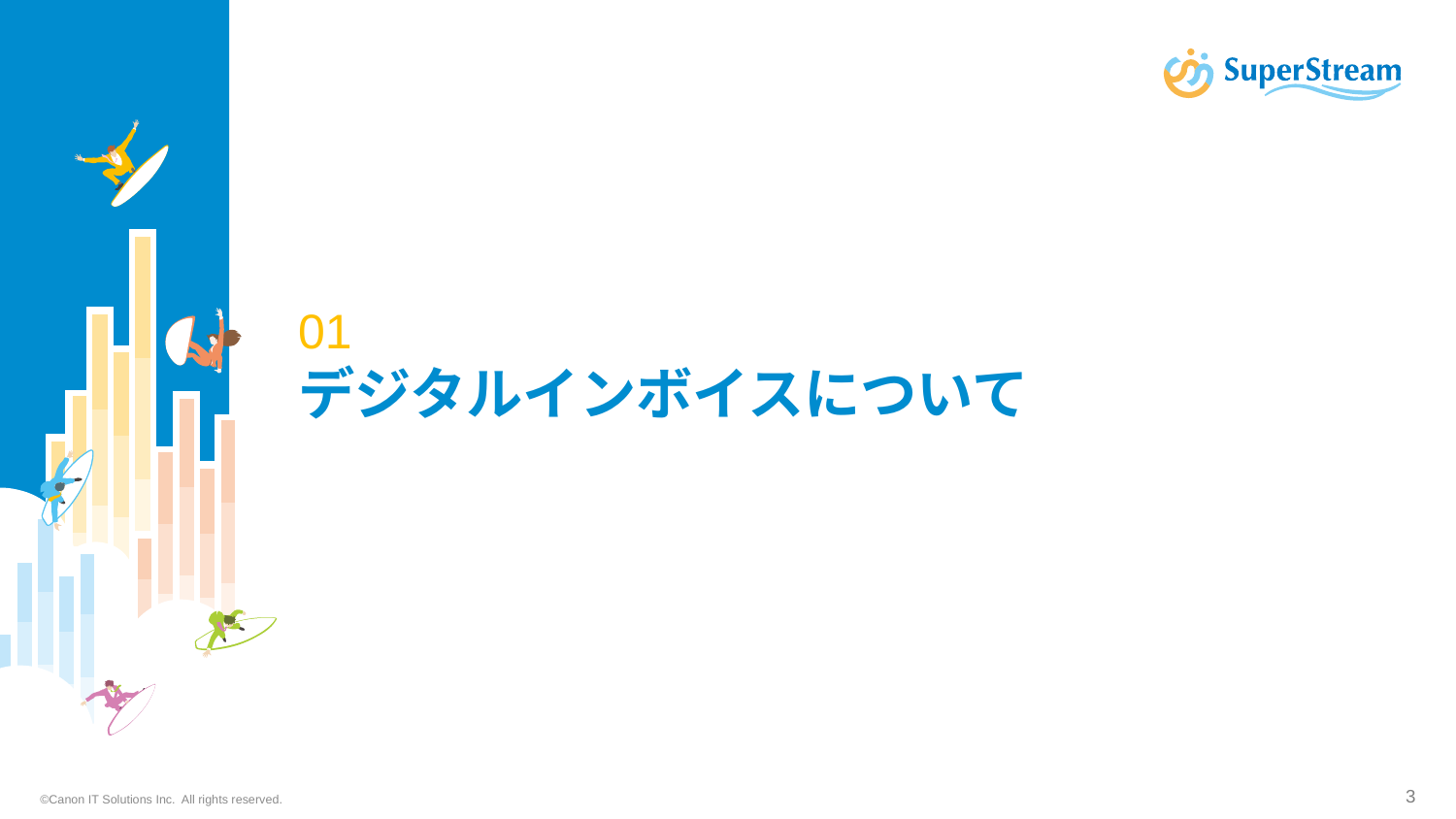

# 01 デジタルインボイスについて
©Canon IT Solutions Inc.  All rights reserved.
3